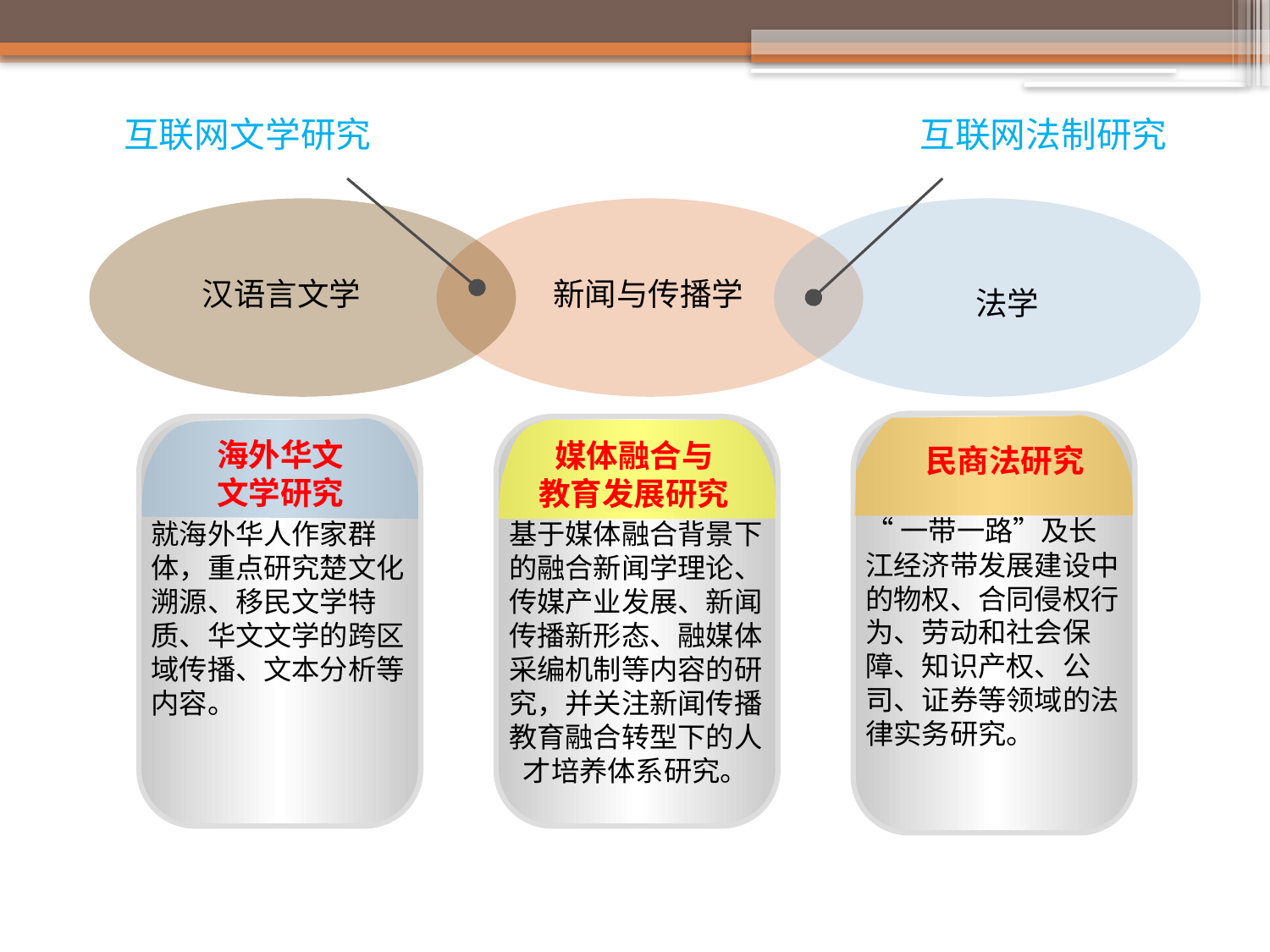

互联网文学研究
互联网法制研究

汉语言文学
新闻与传播学
法学

海外华文
文学研究
媒体融合与
教育发展研究
民商法研究

“一带一路”及长江经济带发展建设中的物权、合同侵权行为、劳动和社会保障、知识产权、公司、证券等领域的法律实务研究。
就海外华人作家群体，重点研究楚文化溯源、移民文学特质、华文文学的跨区域传播、文本分析等内容。
基于媒体融合背景下的融合新闻学理论、传媒产业发展、新闻传播新形态、融媒体采编机制等内容的研究，并关注新闻传播教育融合转型下的人才培养体系研究。